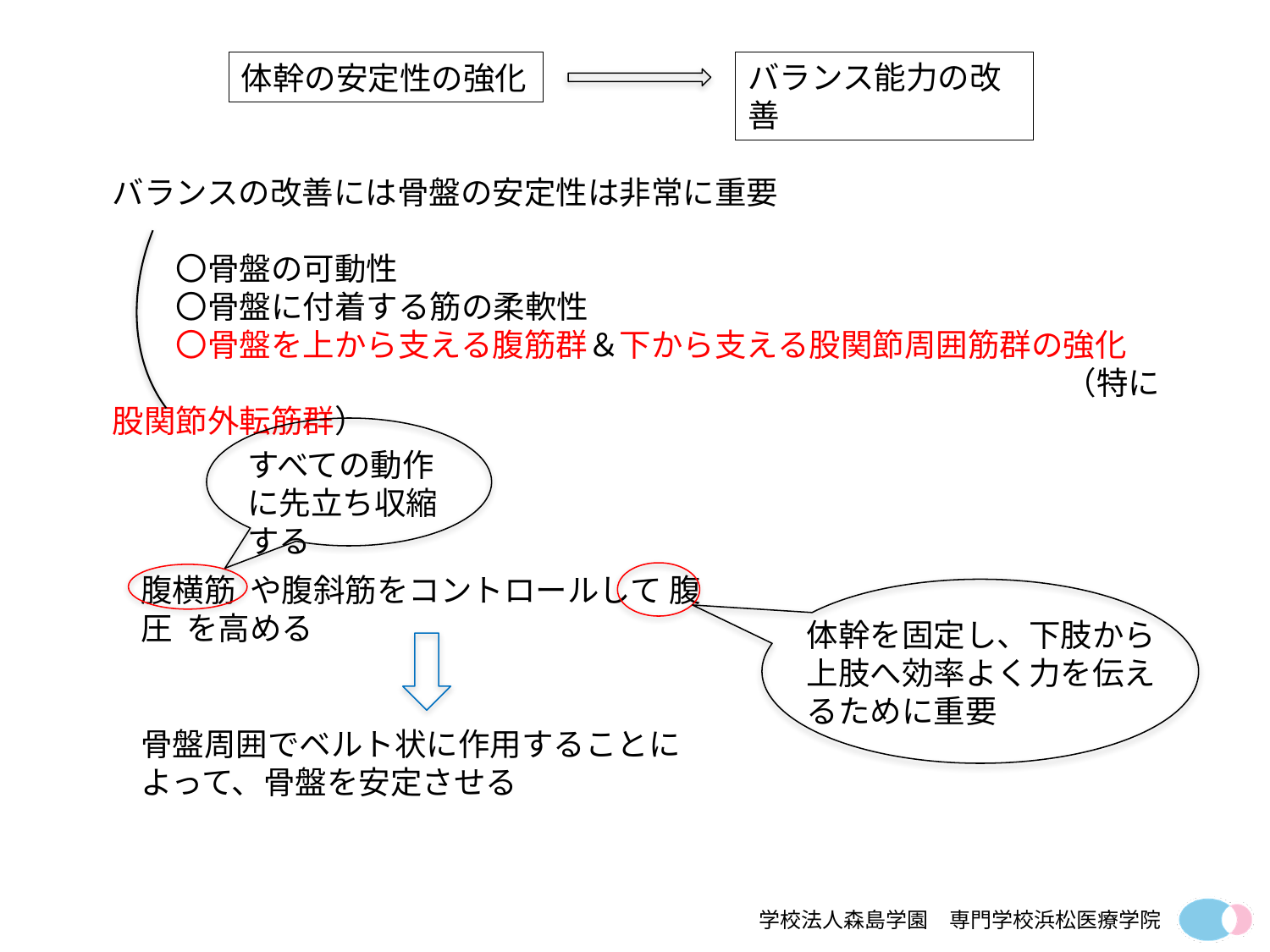

バランス能力の改善
体幹の安定性の強化

バランスの改善には骨盤の安定性は非常に重要

　　〇骨盤の可動性
　　〇骨盤に付着する筋の柔軟性
　　〇骨盤を上から支える腹筋群＆下から支える股関節周囲筋群の強化
　　　　　　　　　　　　　　　　　　　　　　　　　　　　　　（特に股関節外転筋群）

すべての動作に先立ち収縮する

腹横筋  や腹斜筋をコントロールして 腹圧  を高める

骨盤周囲でベルト状に作用することによって、骨盤を安定させる

体幹を固定し、下肢から上肢へ効率よく力を伝えるために重要